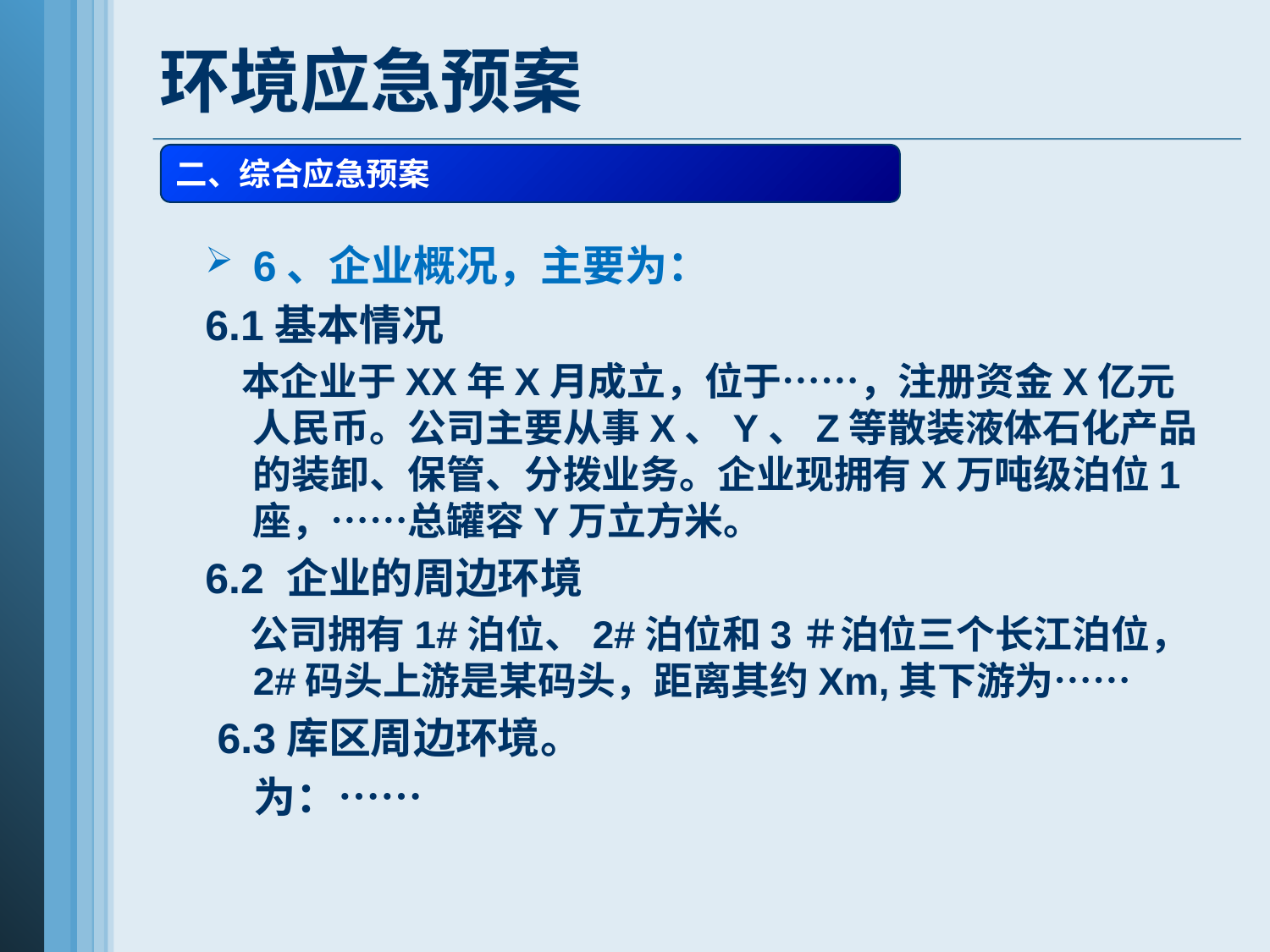

# 环境应急预案
二、综合应急预案
6、企业概况，主要为：
6.1基本情况
   本企业于XX年X月成立，位于……，注册资金X亿元人民币。公司主要从事X、Y、Z等散装液体石化产品的装卸、保管、分拨业务。企业现拥有X万吨级泊位1座，……总罐容Y万立方米。
6.2 企业的周边环境
    公司拥有1#泊位、2#泊位和3＃泊位三个长江泊位，2#码头上游是某码头，距离其约Xm,其下游为……
 6.3库区周边环境。
    为：……